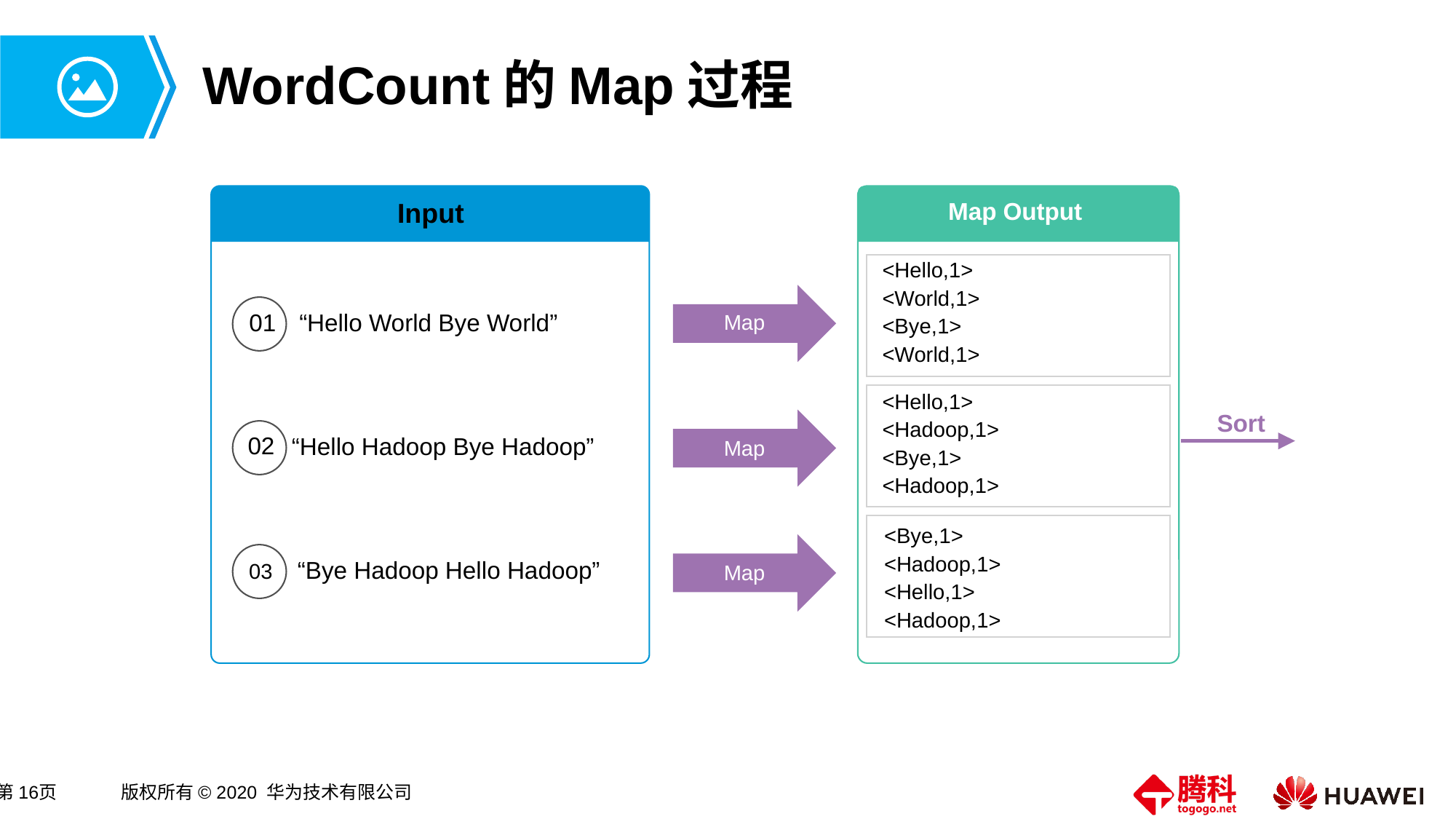

# WordCount的Map过程

Input

Map Output
<Hello,1>
<World,1>
<Bye,1>
<World,1>

Map

01
“Hello World Bye World”
<Hello,1>
<Hadoop,1>
<Bye,1>
<Hadoop,1>

Sort

Map
02

“Hello Hadoop Bye Hadoop”
<Bye,1>
<Hadoop,1>
<Hello,1>
<Hadoop,1>

Map
03
“Bye Hadoop Hello Hadoop”